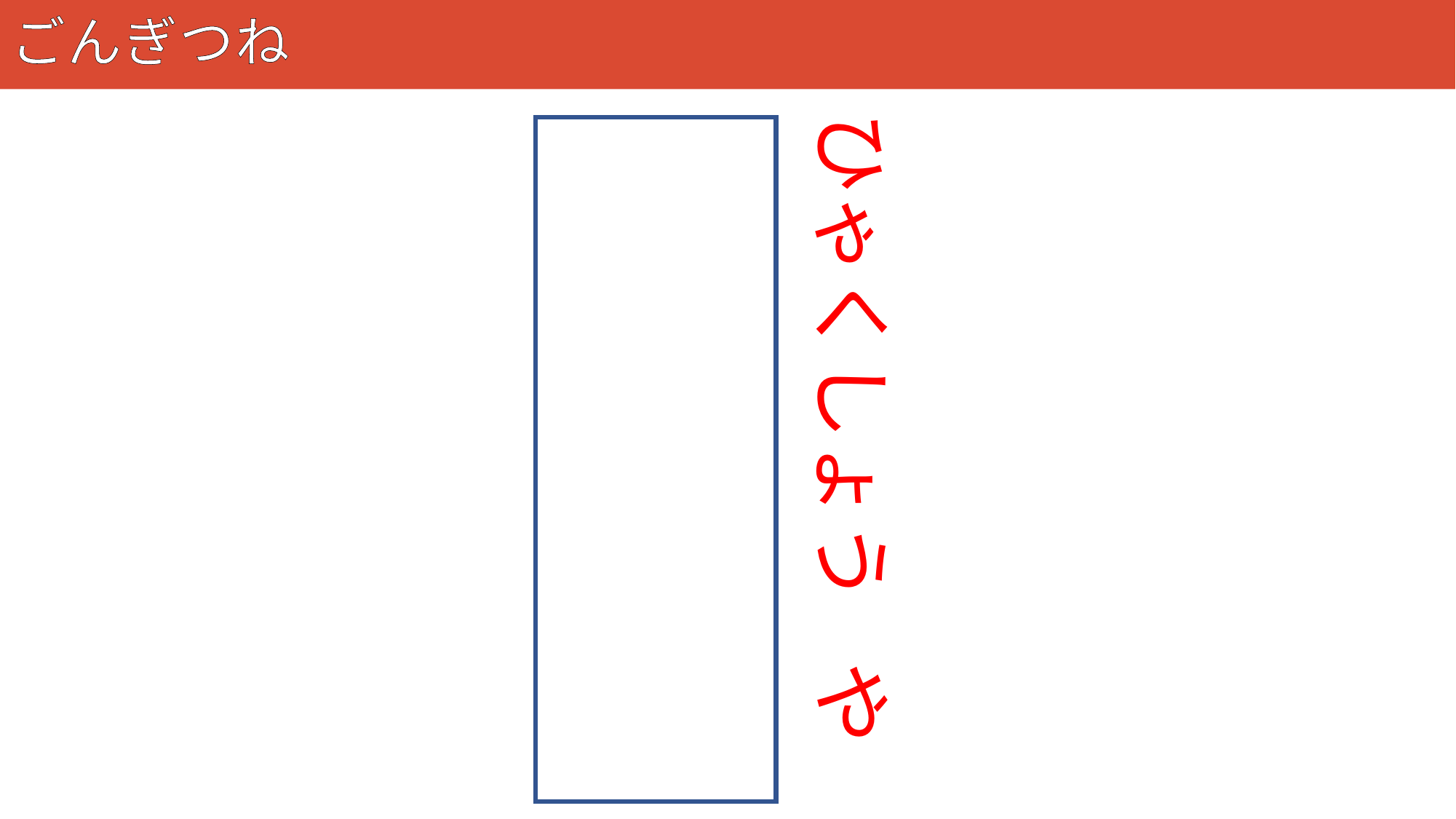

# ごんぎつね
5
ひゃく
百姓家

しょう
や